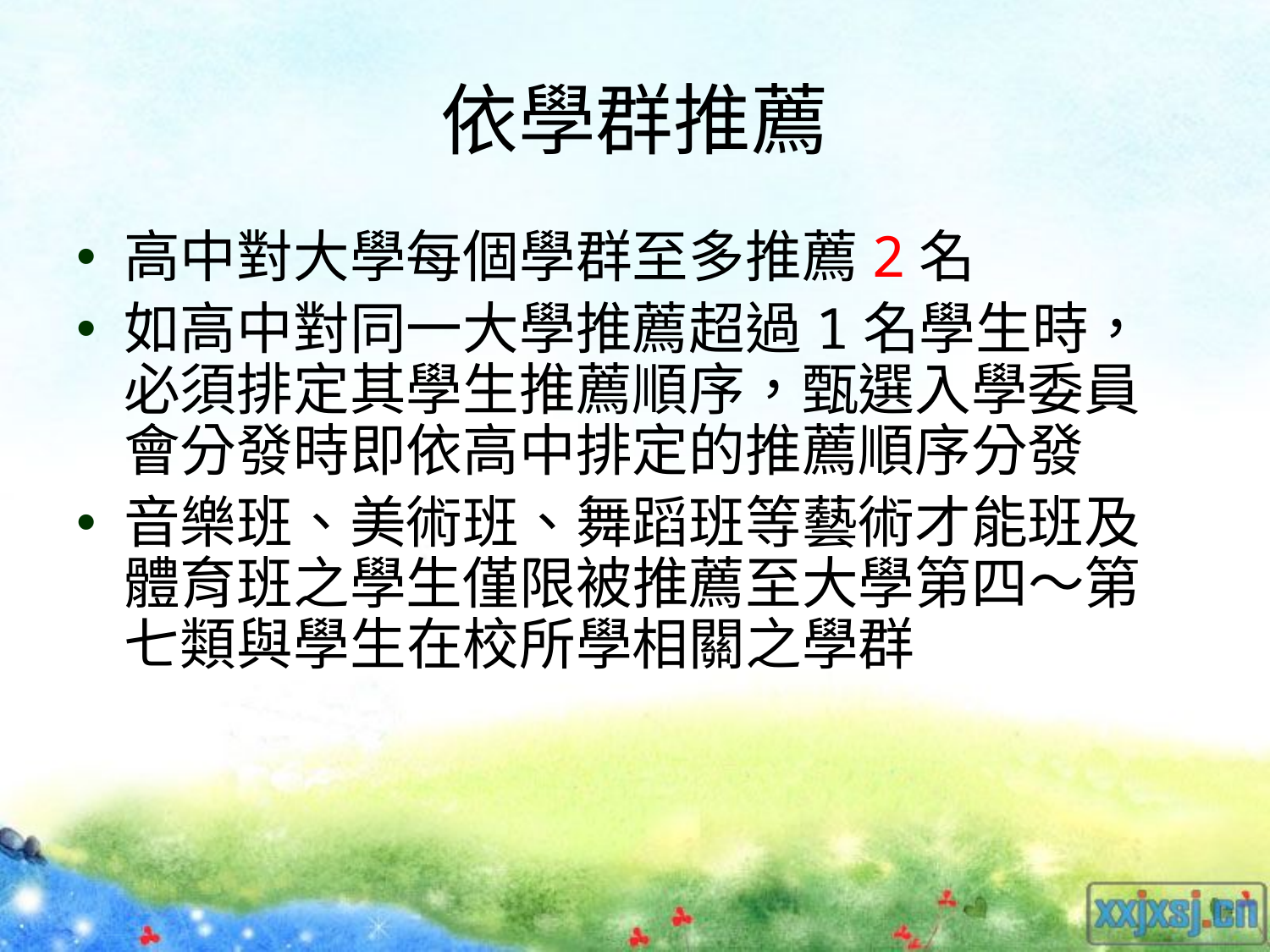

# 依學群推薦
高中對大學每個學群至多推薦2名
如高中對同一大學推薦超過1名學生時，必須排定其學生推薦順序，甄選入學委員會分發時即依高中排定的推薦順序分發
音樂班、美術班、舞蹈班等藝術才能班及體育班之學生僅限被推薦至大學第四～第七類與學生在校所學相關之學群